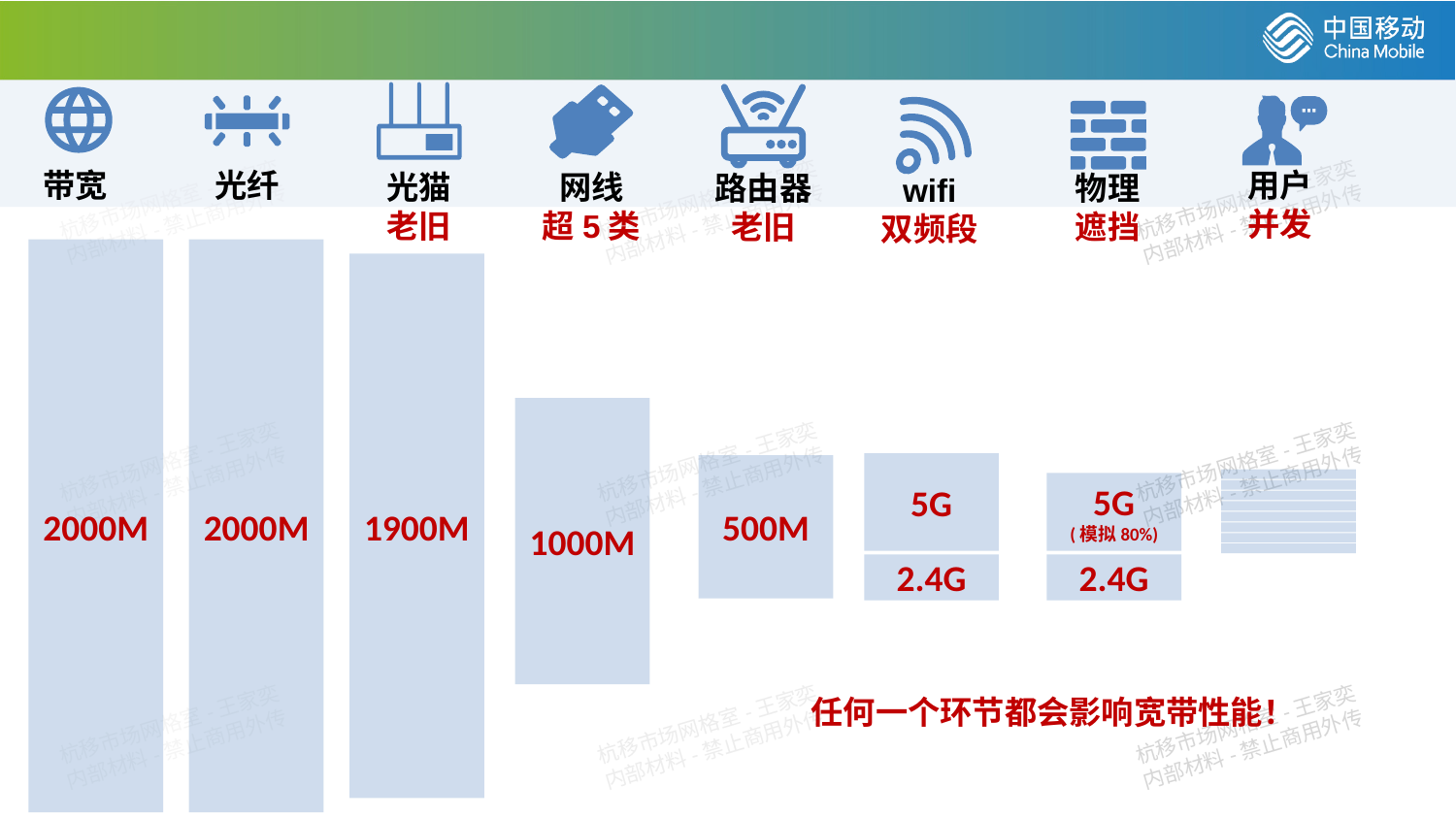

光猫
老旧

路由器
老旧

网线
超5类

带宽

光纤

用户
并发

wifi
双频段

物理
遮挡
2000M
2000M
1900M
1000M
5G
500M

5G
(模拟80%)

2.4G
2.4G
任何一个环节都会影响宽带性能！